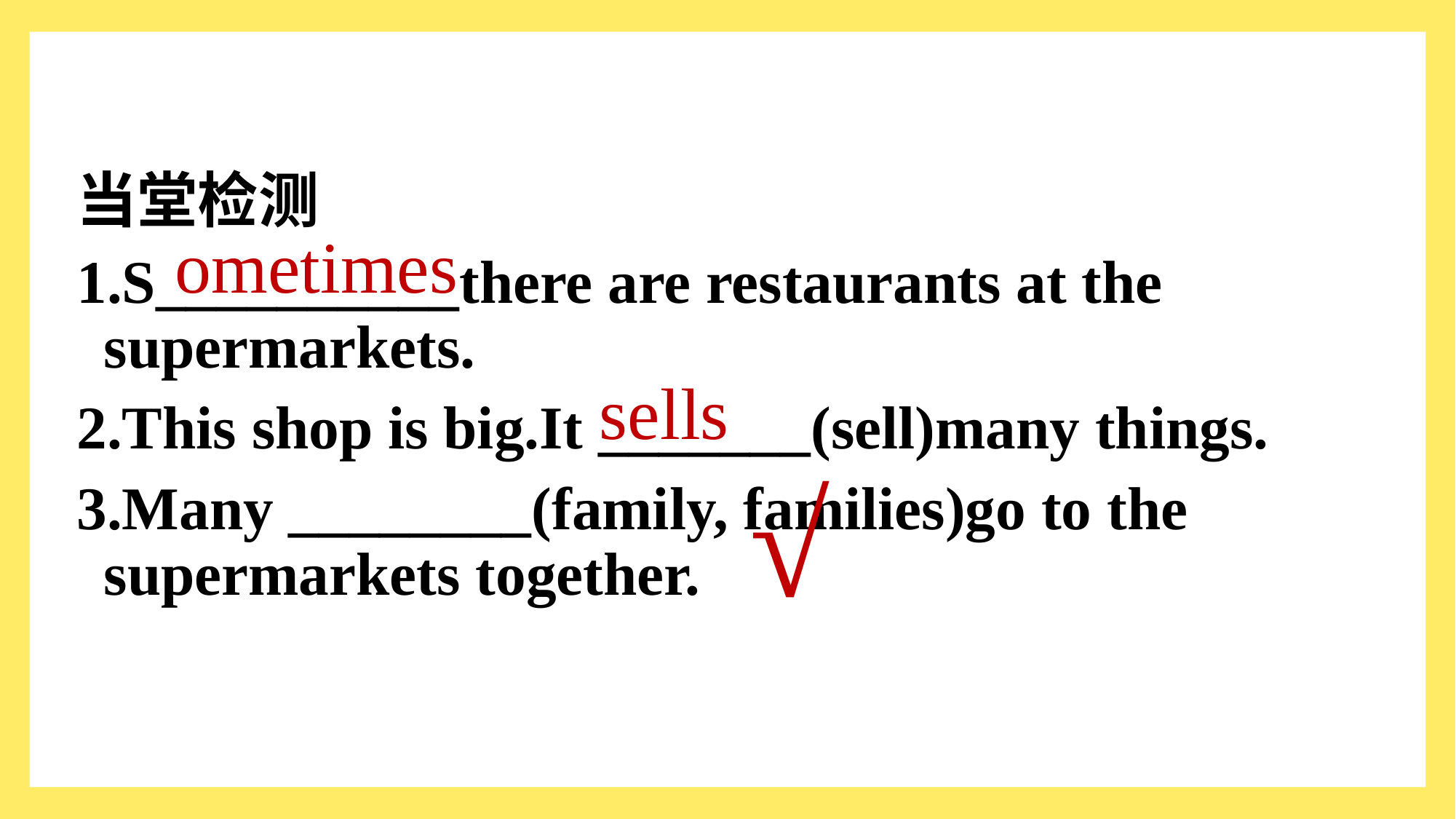

当堂检测
1.S__________there are restaurants at the supermarkets.
2.This shop is big.It _______(sell)many things.
3.Many ________(family, families)go to the supermarkets together.
ometimes
sells
√